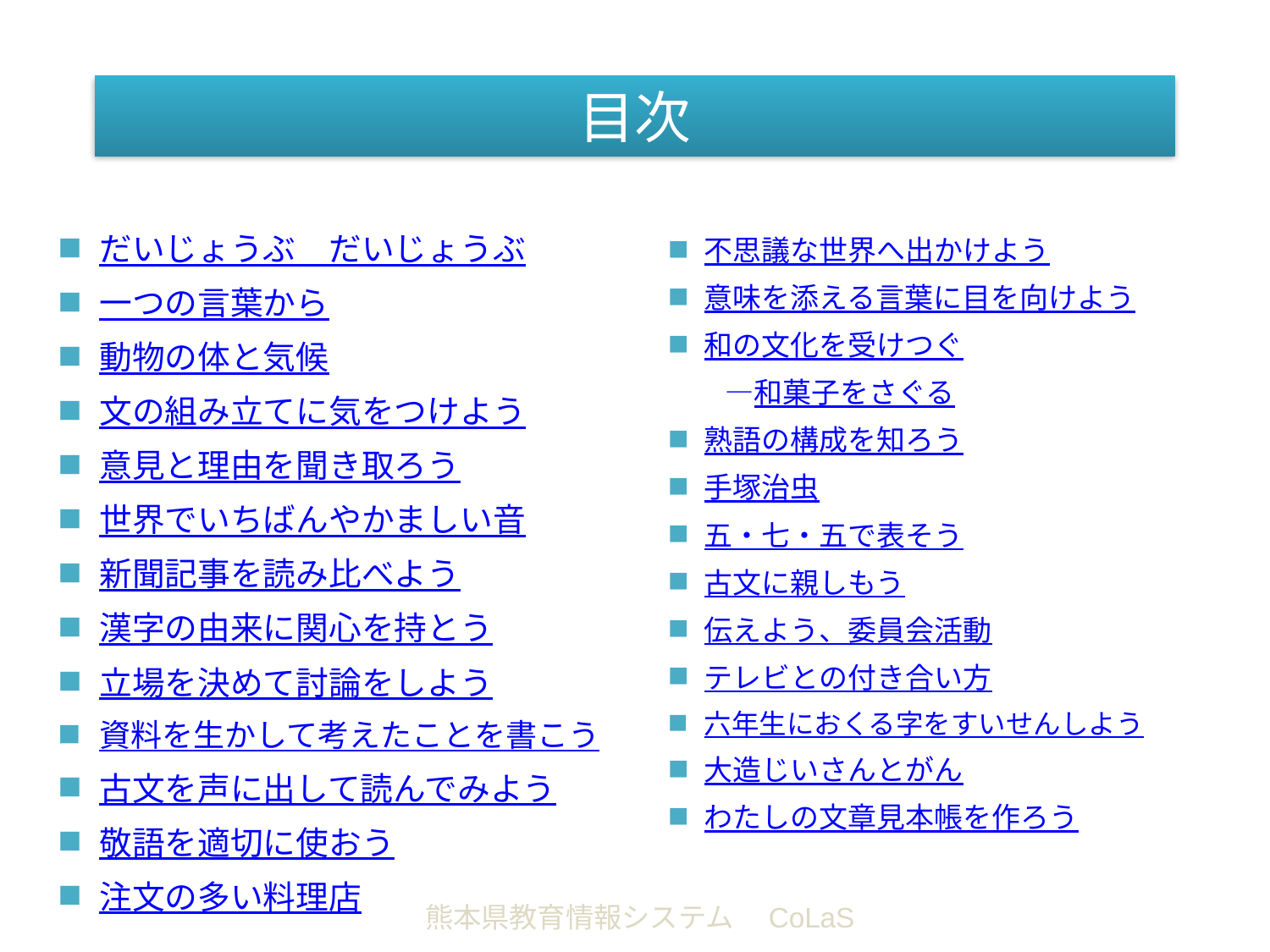

目次
だいじょうぶ　だいじょうぶ
一つの言葉から
動物の体と気候
文の組み立てに気をつけよう
意見と理由を聞き取ろう
世界でいちばんやかましい音
新聞記事を読み比べよう
漢字の由来に関心を持とう
立場を決めて討論をしよう
資料を生かして考えたことを書こう
古文を声に出して読んでみよう
敬語を適切に使おう
注文の多い料理店

不思議な世界へ出かけよう
意味を添える言葉に目を向けよう
和の文化を受けつぐ
　　―和菓子をさぐる
熟語の構成を知ろう
手塚治虫
五・七・五で表そう
古文に親しもう
伝えよう、委員会活動
テレビとの付き合い方
六年生におくる字をすいせんしよう
大造じいさんとがん
わたしの文章見本帳を作ろう